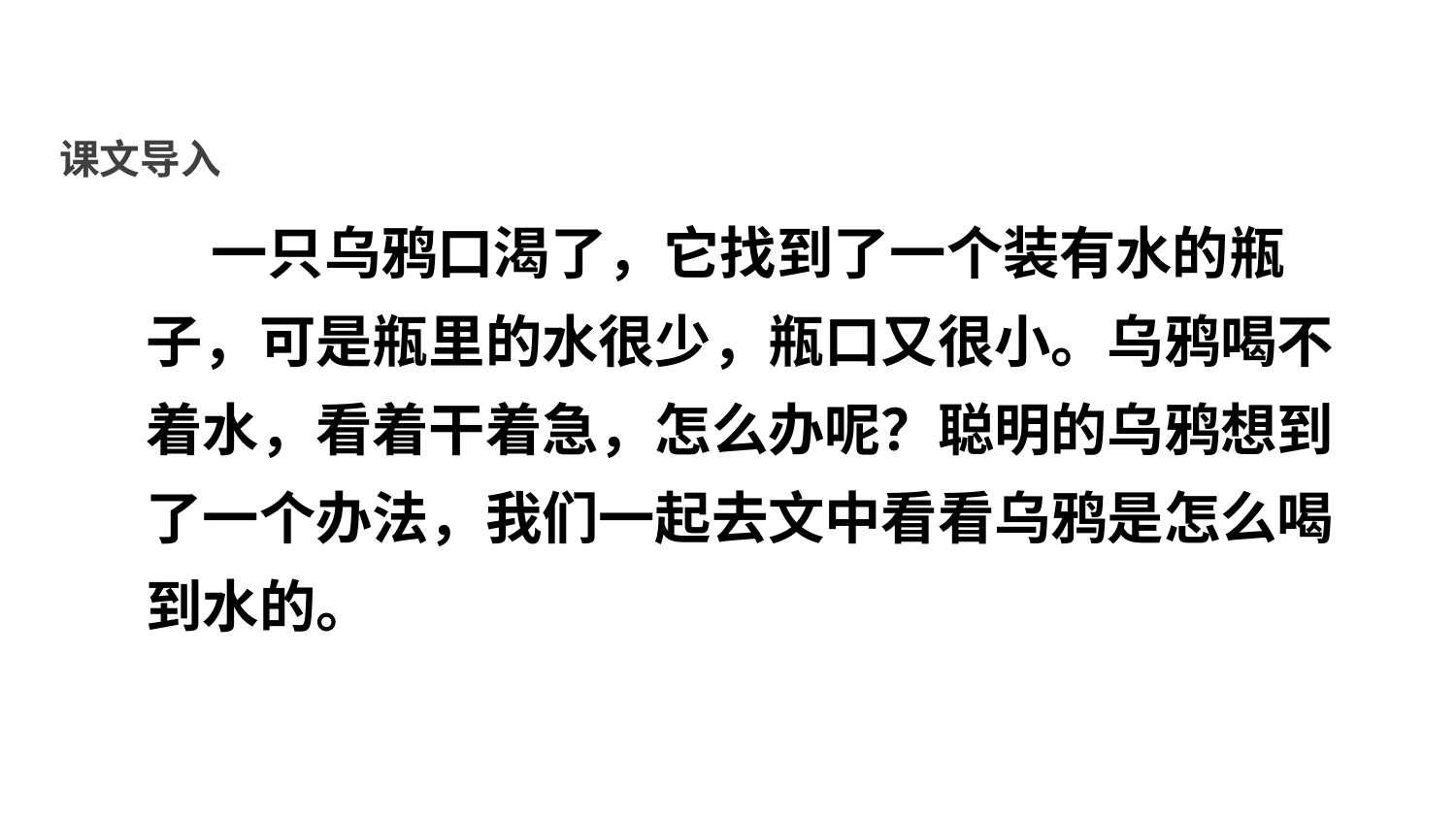

课文导入
    一只乌鸦口渴了，它找到了一个装有水的瓶子，可是瓶里的水很少，瓶口又很小。乌鸦喝不着水，看着干着急，怎么办呢？聪明的乌鸦想到了一个办法，我们一起去文中看看乌鸦是怎么喝到水的。